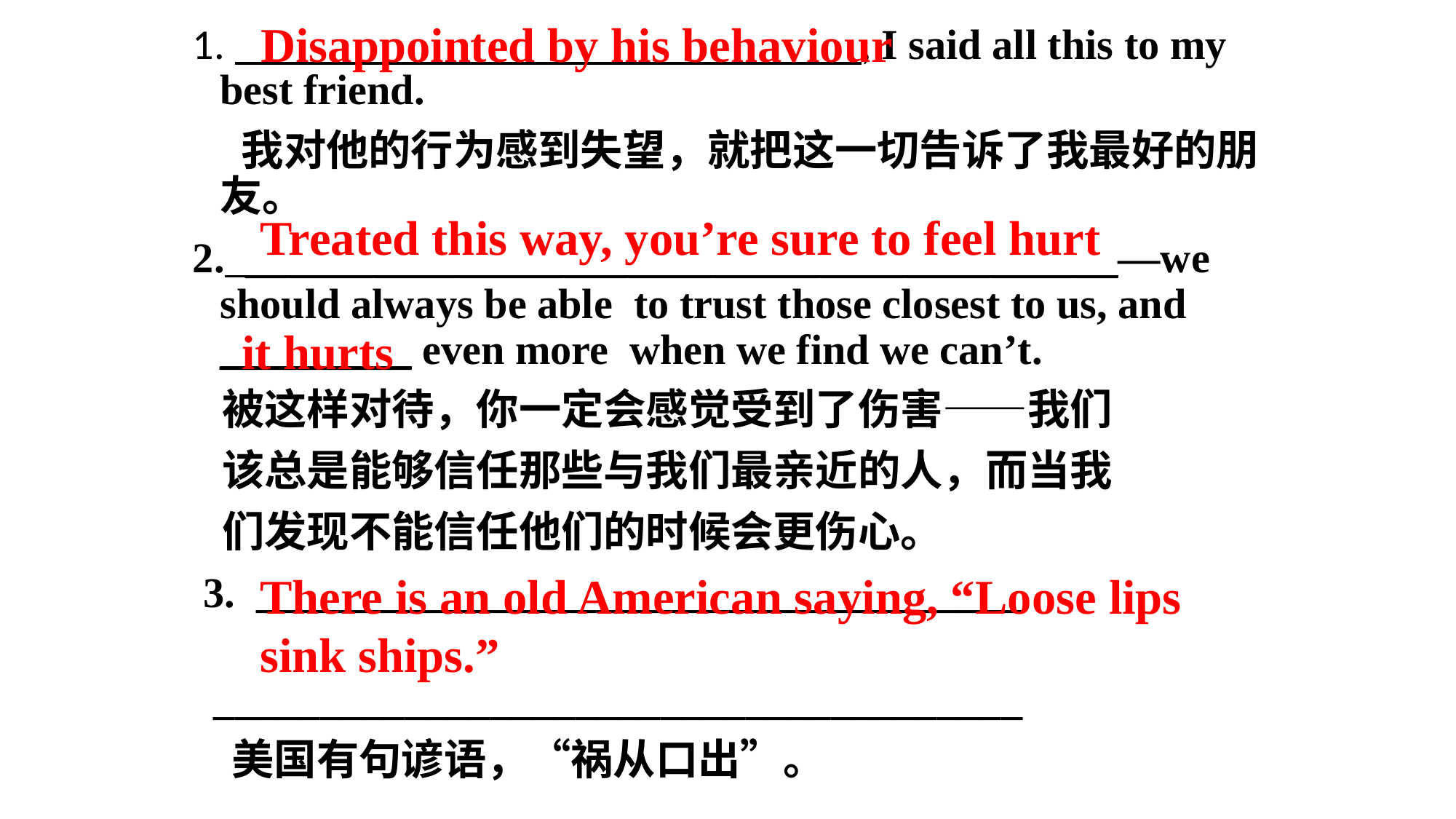

Disappointed by his behaviour

1.                                                                  , I said all this to my best friend.
    我对他的行为感到失望，就把这一切告诉了我最好的朋友。
2.  _________________________________________—we should always be able  to trust those closest to us, and _________ even more  when we find we can’t.
  被这样对待，你一定会感觉受到了伤害——我们
  该总是能够信任那些与我们最亲近的人，而当我
  们发现不能信任他们的时候会更伤心。
 3.  ____________________________________
  ______________________________________
   美国有句谚语，“祸从口出”。

Treated this way, you’re sure to feel hurt

it hurts

There is an old American saying, “Loose lips
sink ships.”